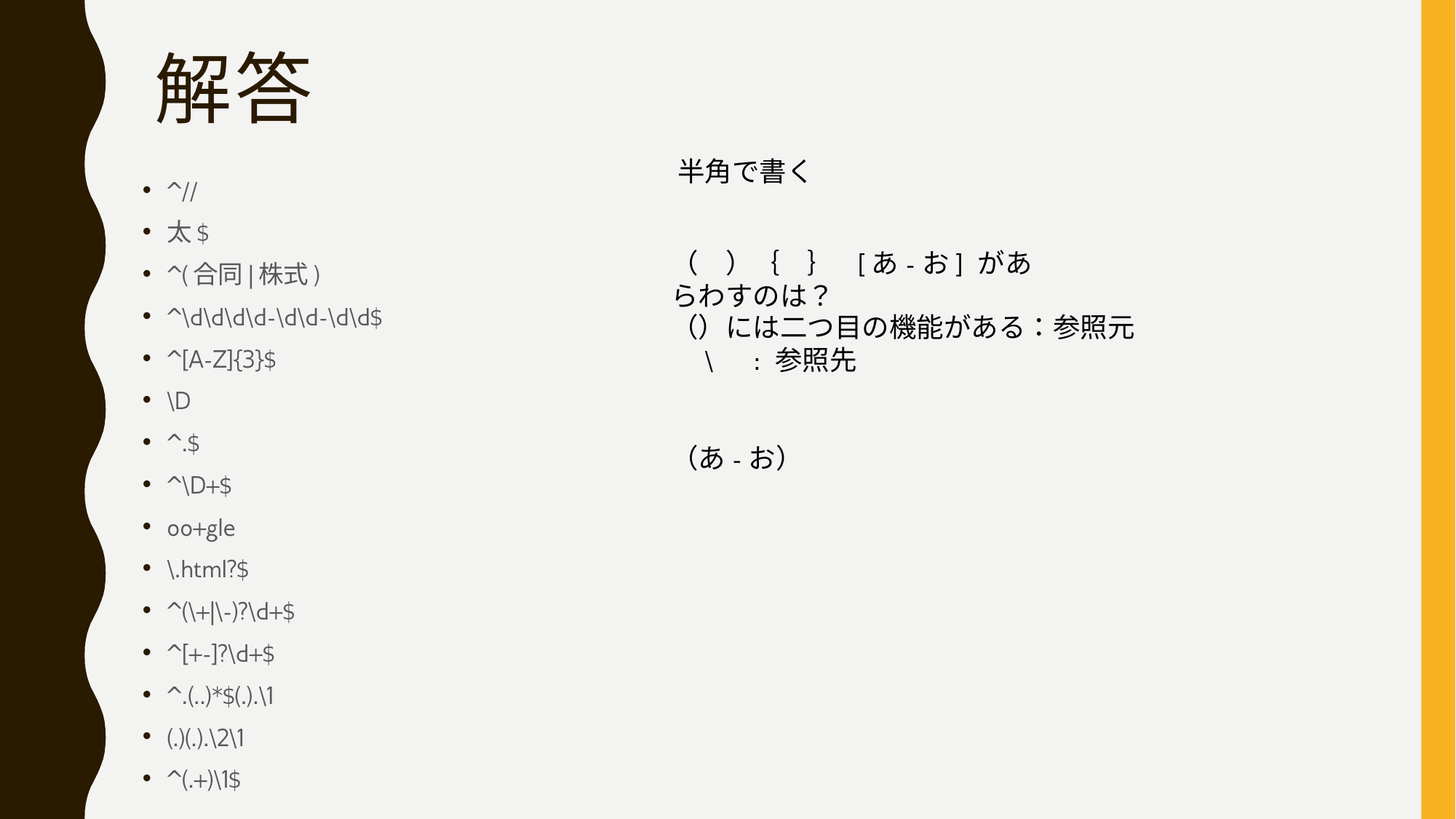

# 解答
半角で書く
^//
太$
^(合同|株式)
^\d\d\d\d-\d\d-\d\d$
^[A-Z]{3}$
\D
^.$
^\D+$
oo+gle
\.html?$
^(\+|\-)?\d+$
^[+-]?\d+$
^.(..)*$(.).\1
(.)(.).\2\1
^(.+)\1$
（　）｛　｝  [あ-お] があらわすのは？
（）には二つ目の機能がある：参照元
　\　: 参照先

（あ-お）